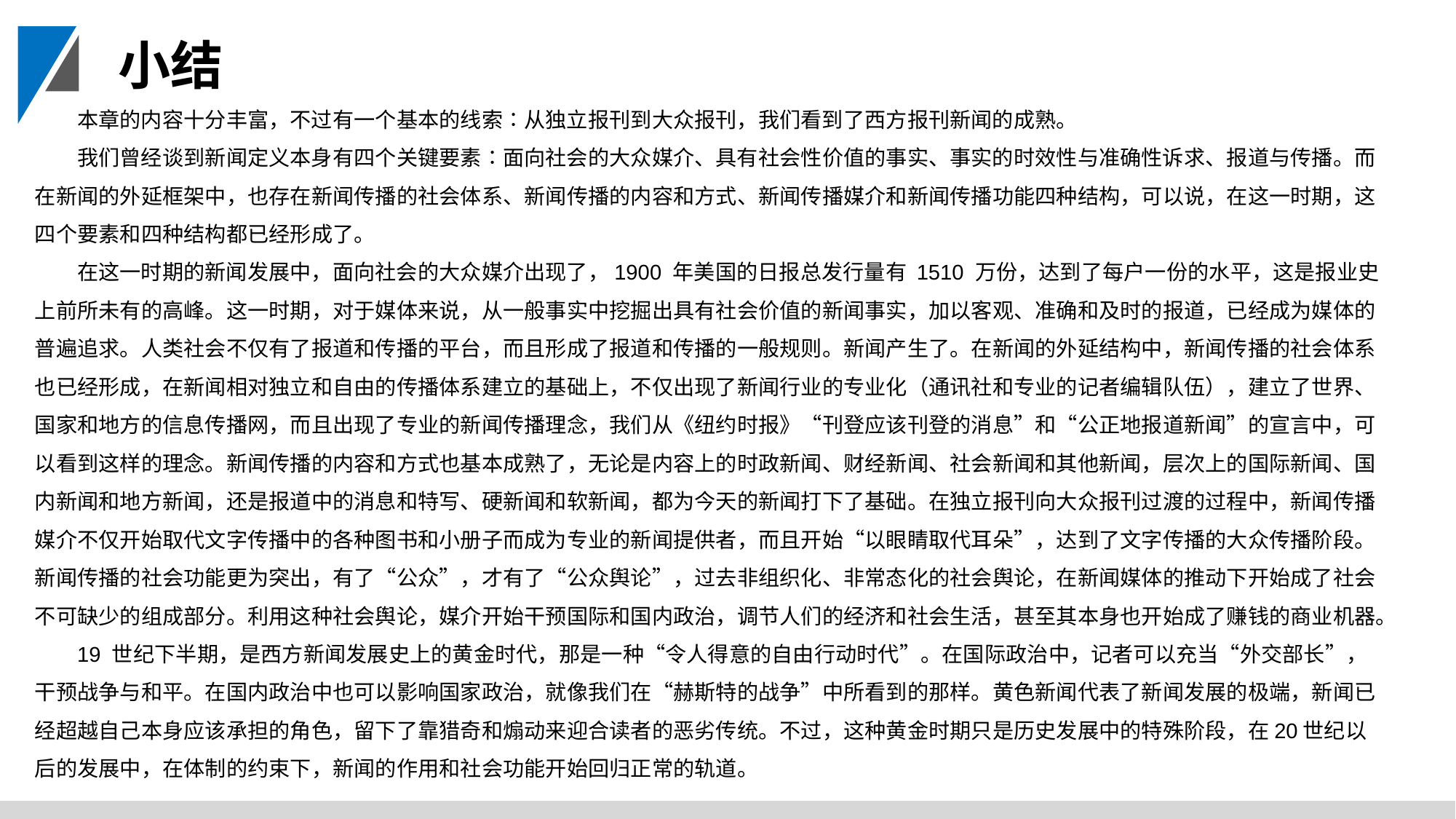

小结
本章的内容十分丰富，不过有一个基本的线索∶从独立报刊到大众报刊，我们看到了西方报刊新闻的成熟。
我们曾经谈到新闻定义本身有四个关键要素∶面向社会的大众媒介、具有社会性价值的事实、事实的时效性与准确性诉求、报道与传播。而在新闻的外延框架中，也存在新闻传播的社会体系、新闻传播的内容和方式、新闻传播媒介和新闻传播功能四种结构，可以说，在这一时期，这四个要素和四种结构都已经形成了。
在这一时期的新闻发展中，面向社会的大众媒介出现了，1900 年美国的日报总发行量有 1510 万份，达到了每户一份的水平，这是报业史上前所未有的高峰。这一时期，对于媒体来说，从一般事实中挖掘出具有社会价值的新闻事实，加以客观、准确和及时的报道，已经成为媒体的普遍追求。人类社会不仅有了报道和传播的平台，而且形成了报道和传播的一般规则。新闻产生了。在新闻的外延结构中，新闻传播的社会体系也已经形成，在新闻相对独立和自由的传播体系建立的基础上，不仅出现了新闻行业的专业化（通讯社和专业的记者编辑队伍），建立了世界、国家和地方的信息传播网，而且出现了专业的新闻传播理念，我们从《纽约时报》“刊登应该刊登的消息”和“公正地报道新闻”的宣言中，可以看到这样的理念。新闻传播的内容和方式也基本成熟了，无论是内容上的时政新闻、财经新闻、社会新闻和其他新闻，层次上的国际新闻、国内新闻和地方新闻，还是报道中的消息和特写、硬新闻和软新闻，都为今天的新闻打下了基础。在独立报刊向大众报刊过渡的过程中，新闻传播媒介不仅开始取代文字传播中的各种图书和小册子而成为专业的新闻提供者，而且开始“以眼睛取代耳朵”，达到了文字传播的大众传播阶段。新闻传播的社会功能更为突出，有了“公众”，才有了“公众舆论”，过去非组织化、非常态化的社会舆论，在新闻媒体的推动下开始成了社会不可缺少的组成部分。利用这种社会舆论，媒介开始干预国际和国内政治，调节人们的经济和社会生活，甚至其本身也开始成了赚钱的商业机器。
19 世纪下半期，是西方新闻发展史上的黄金时代，那是一种“令人得意的自由行动时代”。在国际政治中，记者可以充当“外交部长”，干预战争与和平。在国内政治中也可以影响国家政治，就像我们在“赫斯特的战争”中所看到的那样。黄色新闻代表了新闻发展的极端，新闻已经超越自己本身应该承担的角色，留下了靠猎奇和煽动来迎合读者的恶劣传统。不过，这种黄金时期只是历史发展中的特殊阶段，在20世纪以后的发展中，在体制的约束下，新闻的作用和社会功能开始回归正常的轨道。